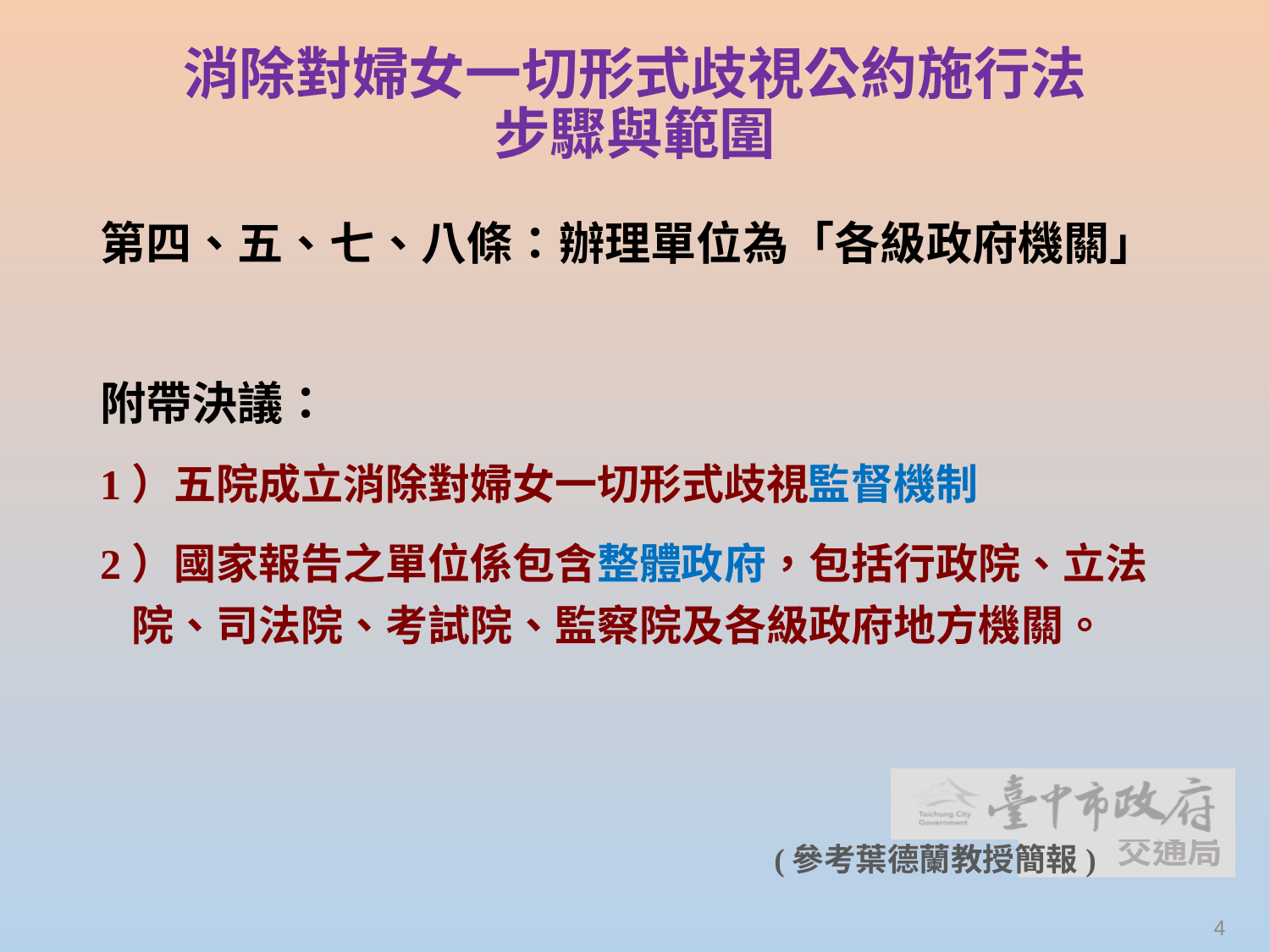

# 消除對婦女一切形式歧視公約施行法 步驟與範圍
第四、五、七、八條：辦理單位為「各級政府機關」

附帶決議：
1）五院成立消除對婦女一切形式歧視監督機制
2）國家報告之單位係包含整體政府，包括行政院、立法院、司法院、考試院、監察院及各級政府地方機關。
 (參考葉德蘭教授簡報)
4